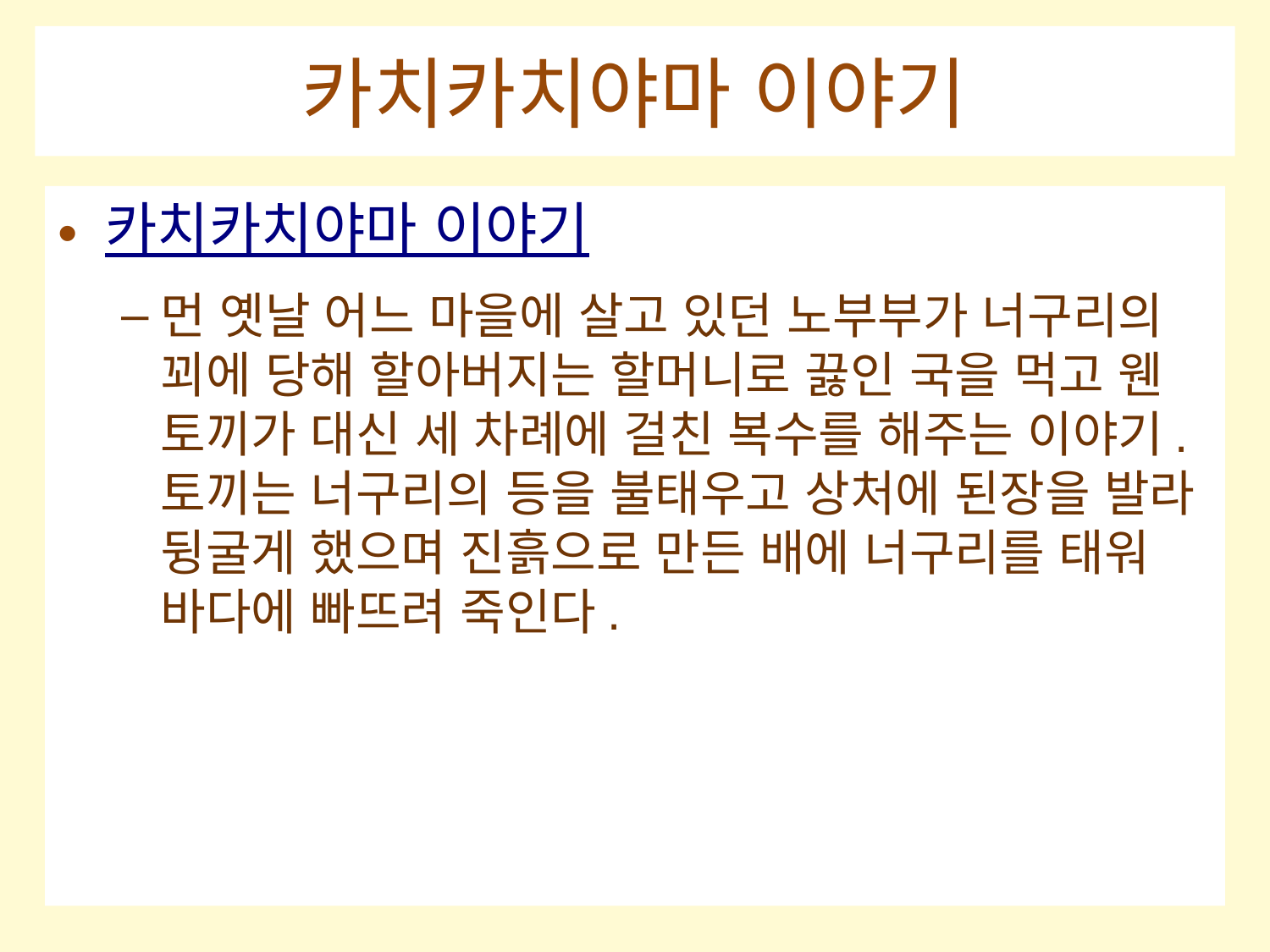

# 카치카치야마 이야기
카치카치야마 이야기
먼 옛날 어느 마을에 살고 있던 노부부가 너구리의 꾀에 당해 할아버지는 할머니로 끓인 국을 먹고 웬 토끼가 대신 세 차례에 걸친 복수를 해주는 이야기.
토끼는 너구리의 등을 불태우고 상처에 된장을 발라 뒹굴게 했으며 진흙으로 만든 배에 너구리를 태워 바다에 빠뜨려 죽인다.